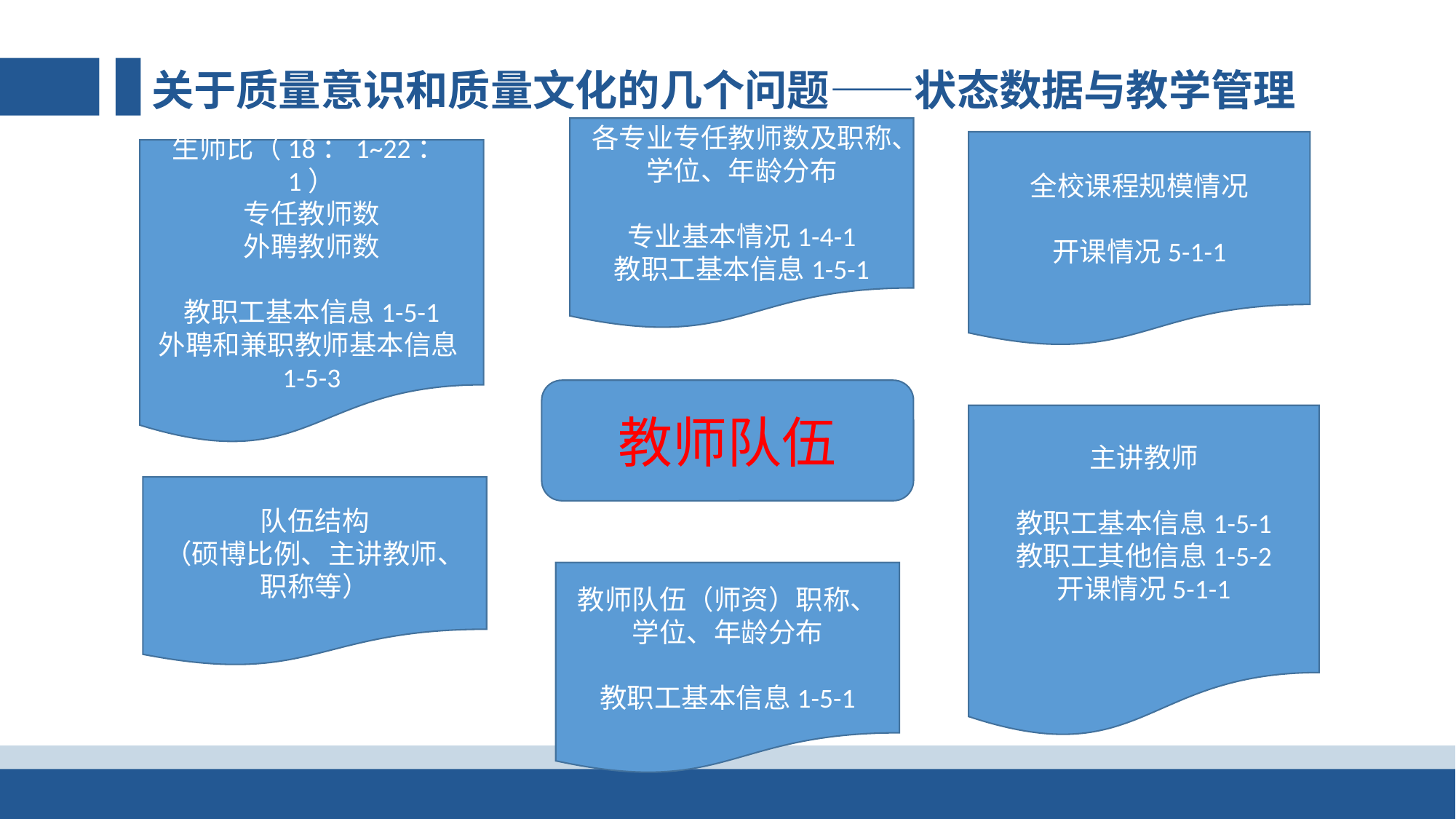

关于质量意识和质量文化的几个问题——状态数据与教学管理
各专业专任教师数及职称、学位、年龄分布

专业基本情况1-4-1
教职工基本信息1-5-1
全校课程规模情况

开课情况5-1-1
生师比（18：1~22：1）
专任教师数
外聘教师数

教职工基本信息1-5-1
外聘和兼职教师基本信息1-5-3

教师队伍

主讲教师

教职工基本信息1-5-1
教职工其他信息1-5-2
开课情况5-1-1

队伍结构
（硕博比例、主讲教师、职称等）
教师队伍（师资）职称、学位、年龄分布

教职工基本信息1-5-1